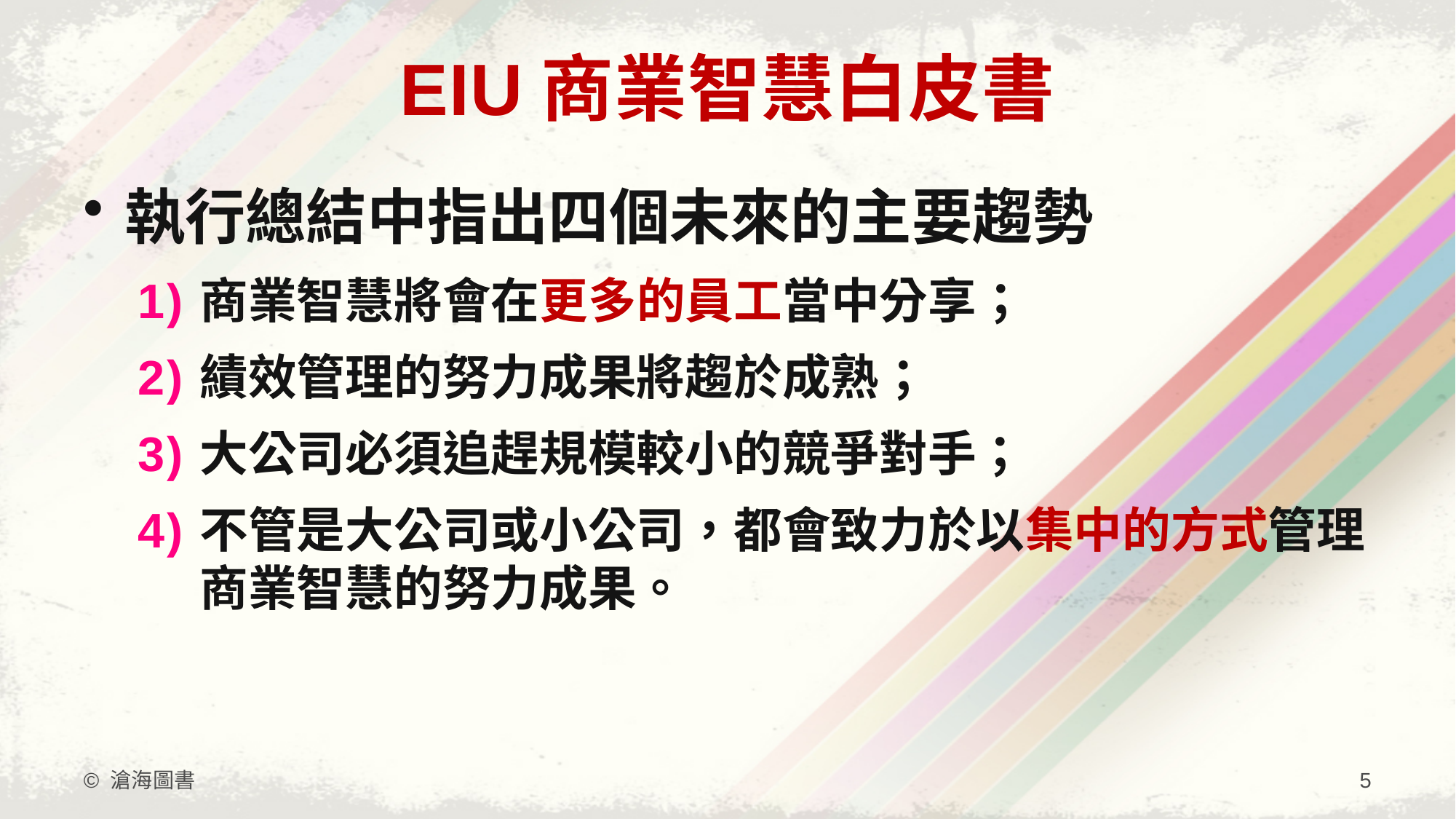

# EIU商業智慧白皮書
執行總結中指出四個未來的主要趨勢
商業智慧將會在更多的員工當中分享；
績效管理的努力成果將趨於成熟；
大公司必須追趕規模較小的競爭對手；
不管是大公司或小公司，都會致力於以集中的方式管理商業智慧的努力成果。

© 滄海圖書
5